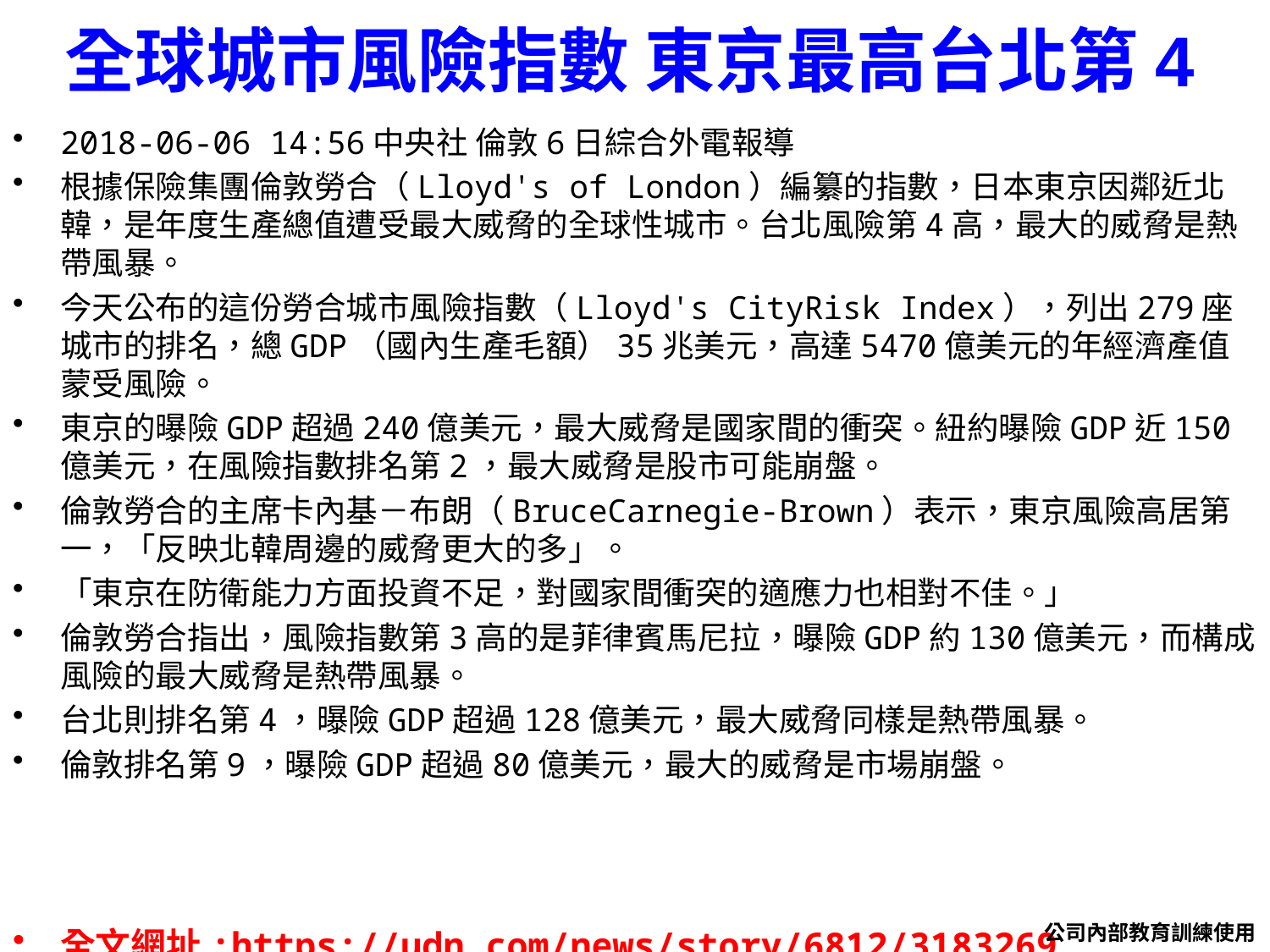

# 全球城市風險指數 東京最高台北第4
2018-06-06 14:56中央社 倫敦6日綜合外電報導
根據保險集團倫敦勞合（Lloyd's of London）編纂的指數，日本東京因鄰近北韓，是年度生產總值遭受最大威脅的全球性城市。台北風險第4高，最大的威脅是熱帶風暴。
今天公布的這份勞合城市風險指數（Lloyd's CityRisk Index），列出279座城市的排名，總GDP（國內生產毛額）35兆美元，高達5470億美元的年經濟產值蒙受風險。
東京的曝險GDP超過240億美元，最大威脅是國家間的衝突。紐約曝險GDP近150億美元，在風險指數排名第2，最大威脅是股市可能崩盤。
倫敦勞合的主席卡內基－布朗（BruceCarnegie-Brown）表示，東京風險高居第一，「反映北韓周邊的威脅更大的多」。
「東京在防衛能力方面投資不足，對國家間衝突的適應力也相對不佳。」
倫敦勞合指出，風險指數第3高的是菲律賓馬尼拉，曝險GDP約130億美元，而構成風險的最大威脅是熱帶風暴。
台北則排名第4，曝險GDP超過128億美元，最大威脅同樣是熱帶風暴。
倫敦排名第9，曝險GDP超過80億美元，最大的威脅是市場崩盤。

全文網址:https://udn.com/news/story/6812/3183269

公司內部教育訓練使用